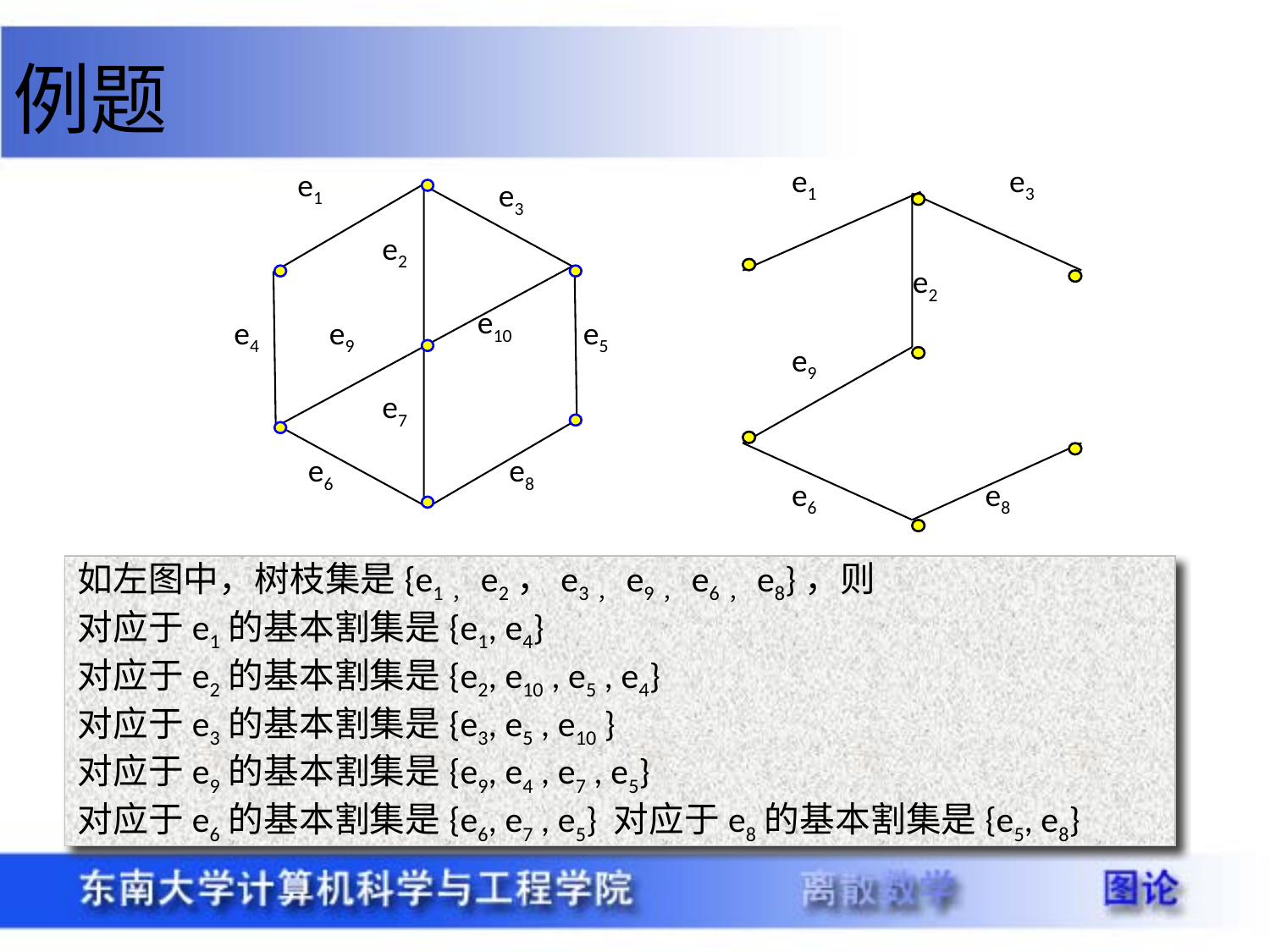

例题
e1
e3

e2
e9
e6
e8
e1
e3

e2
e10
e4
e9
e5
e7
e6
e8
如左图中，树枝集是{e1，e2，e3，e9，e6，e8}，则
对应于e1的基本割集是{e1, e4}
对应于e2的基本割集是{e2, e10 , e5 , e4}
对应于e3的基本割集是{e3, e5 , e10 }
对应于e9的基本割集是{e9, e4 , e7 , e5}
对应于e6的基本割集是{e6, e7 , e5} 对应于e8的基本割集是{e5, e8}